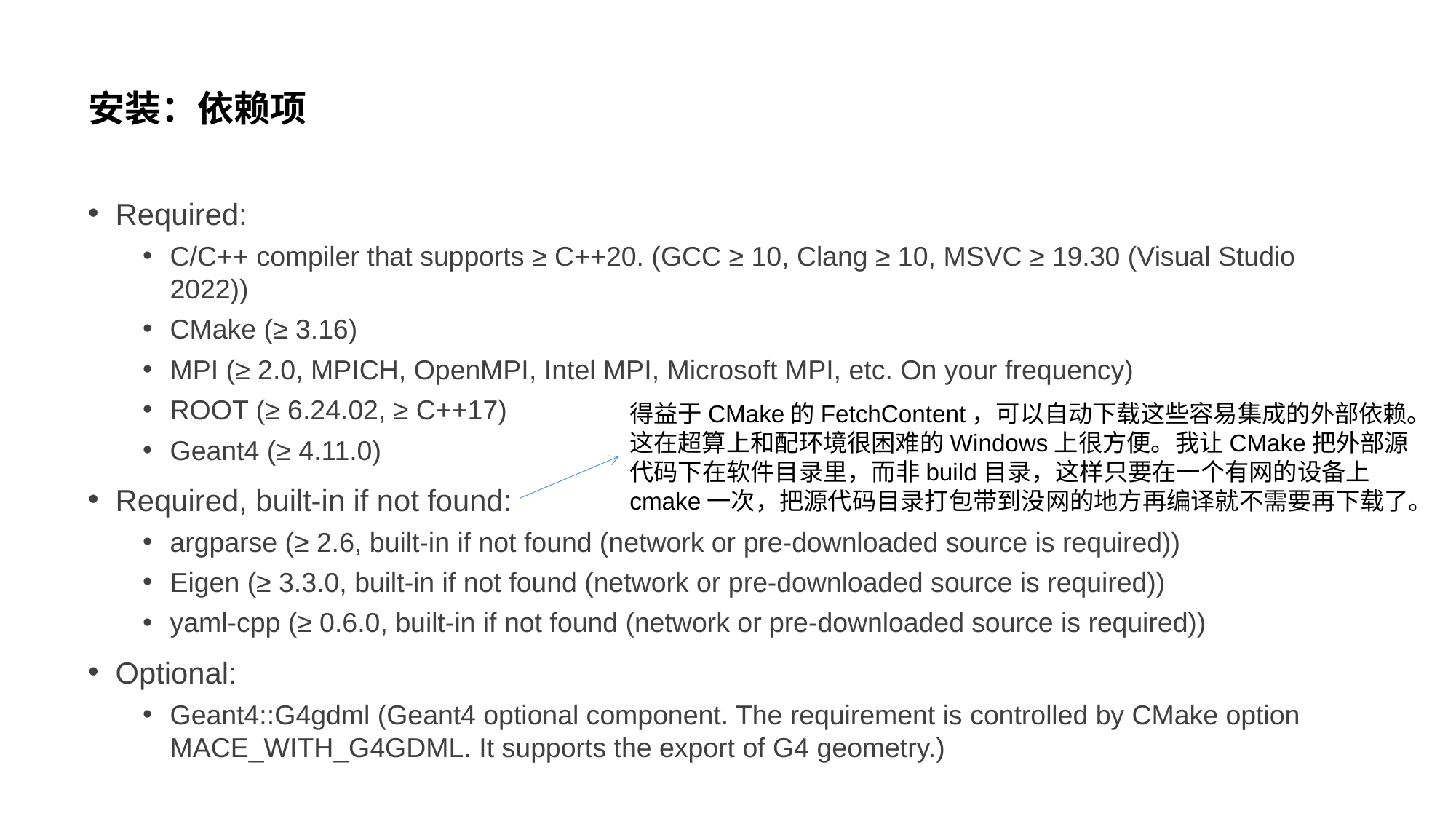

# 安装：依赖项
Required:
C/C++ compiler that supports ≥ C++20. (GCC ≥ 10, Clang ≥ 10, MSVC ≥ 19.30 (Visual Studio 2022))
CMake (≥ 3.16)
MPI (≥ 2.0, MPICH, OpenMPI, Intel MPI, Microsoft MPI, etc. On your frequency)
ROOT (≥ 6.24.02, ≥ C++17)
Geant4 (≥ 4.11.0)
Required, built-in if not found:
argparse (≥ 2.6, built-in if not found (network or pre-downloaded source is required))
Eigen (≥ 3.3.0, built-in if not found (network or pre-downloaded source is required))
yaml-cpp (≥ 0.6.0, built-in if not found (network or pre-downloaded source is required))
Optional:
Geant4::G4gdml (Geant4 optional component. The requirement is controlled by CMake option MACE_WITH_G4GDML. It supports the export of G4 geometry.)
得益于CMake的FetchContent，可以自动下载这些容易集成的外部依赖。这在超算上和配环境很困难的Windows上很方便。我让CMake把外部源代码下在软件目录里，而非build目录，这样只要在一个有网的设备上cmake一次，把源代码目录打包带到没网的地方再编译就不需要再下载了。
33